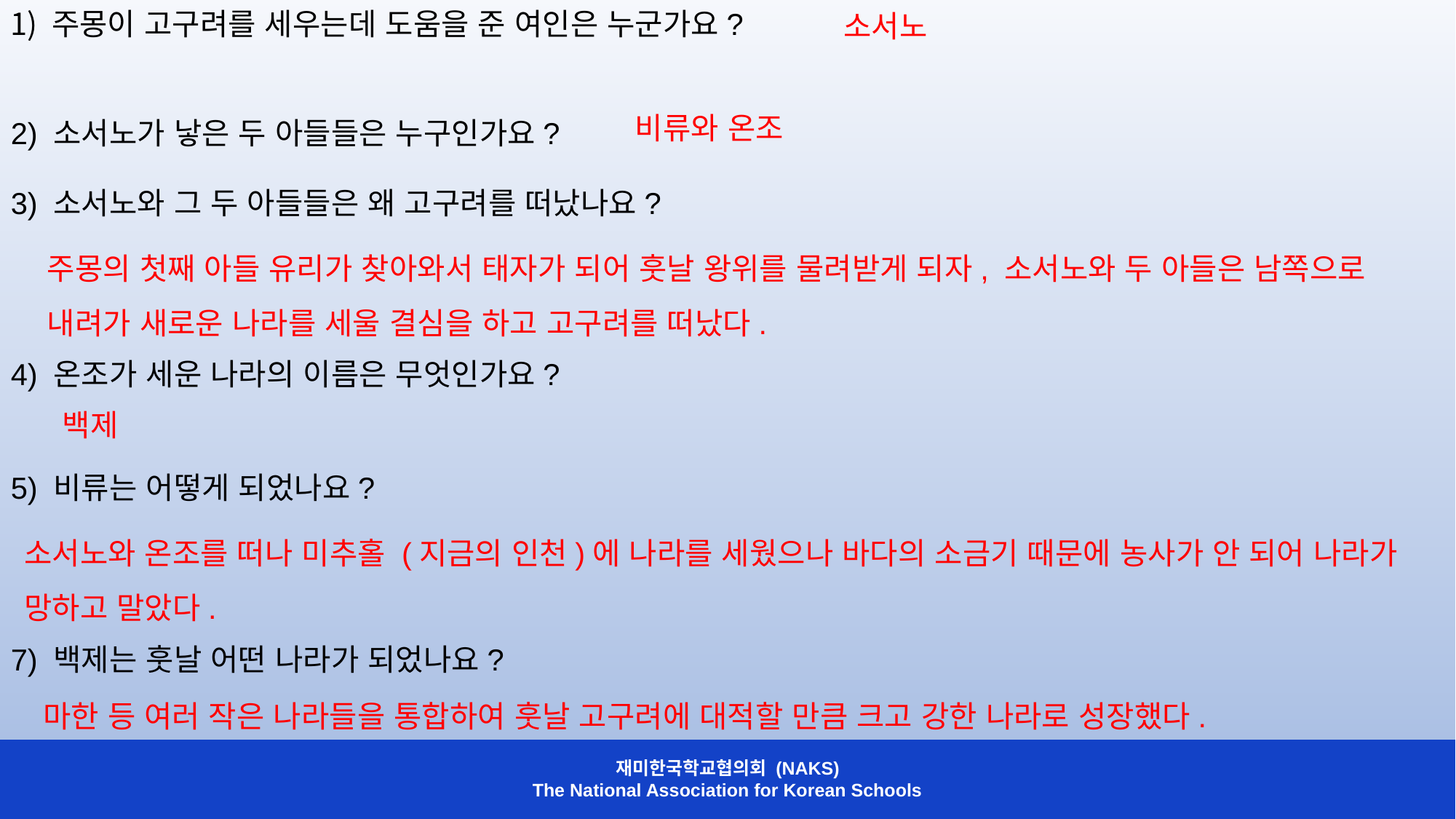

주몽이 고구려를 세우는데 도움을 준 여인은 누군가요?

2) 소서노가 낳은 두 아들들은 누구인가요?
3) 소서노와 그 두 아들들은 왜 고구려를 떠났나요?

4) 온조가 세운 나라의 이름은 무엇인가요?

5) 비류는 어떻게 되었나요?

7) 백제는 훗날 어떤 나라가 되었나요?

소서노
비류와 온조
주몽의 첫째 아들 유리가 찾아와서 태자가 되어 훗날 왕위를 물려받게 되자, 소서노와 두 아들은 남쪽으로 내려가 새로운 나라를 세울 결심을 하고 고구려를 떠났다.
백제
소서노와 온조를 떠나 미추홀 (지금의 인천)에 나라를 세웠으나 바다의 소금기 때문에 농사가 안 되어 나라가 망하고 말았다.
마한 등 여러 작은 나라들을 통합하여 훗날 고구려에 대적할 만큼 크고 강한 나라로 성장했다.
재미한국학교협의회 (NAKS)
The National Association for Korean Schools